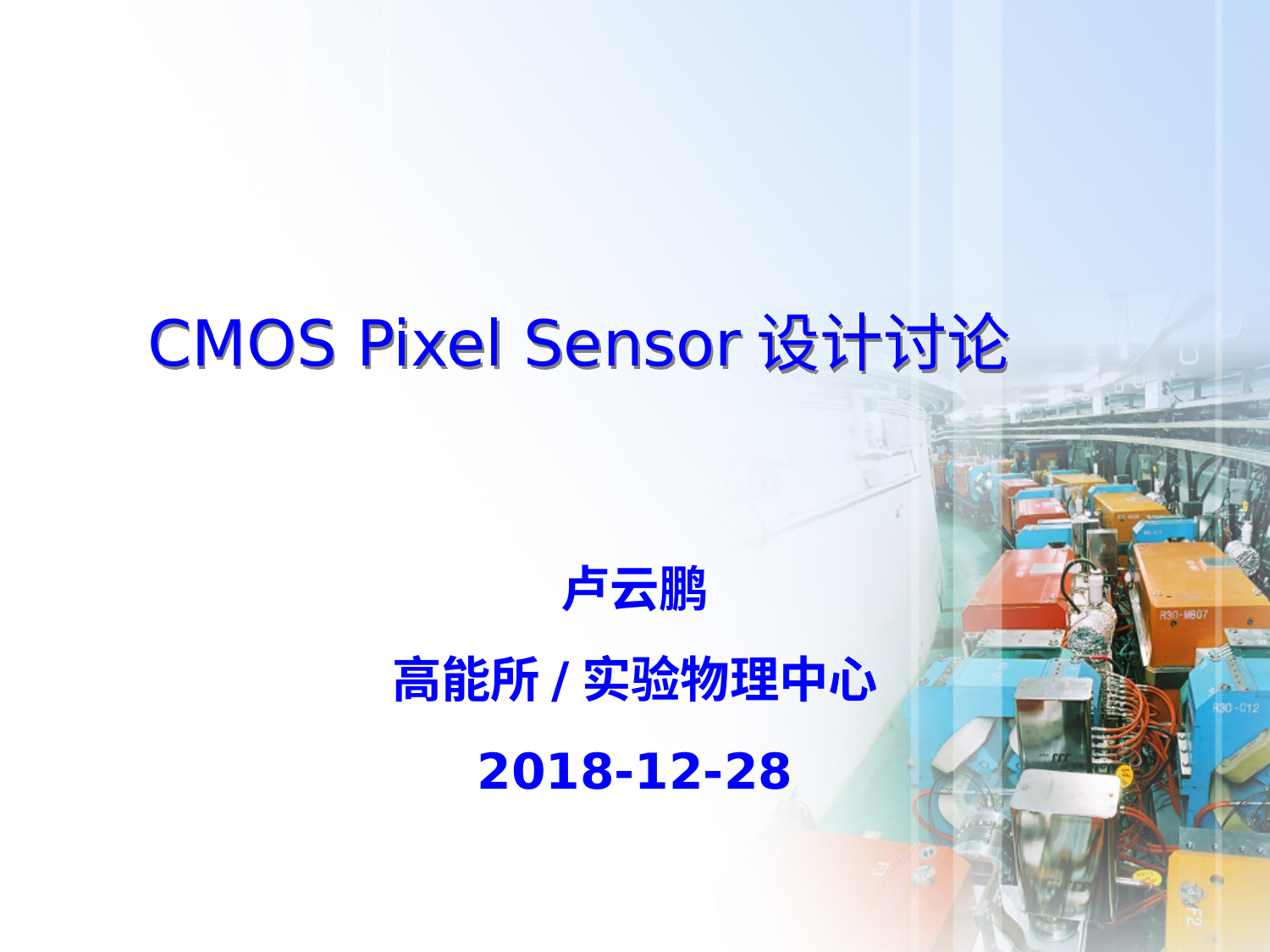

# CMOS Pixel Sensor设计讨论
卢云鹏
高能所/实验物理中心
2018-12-28